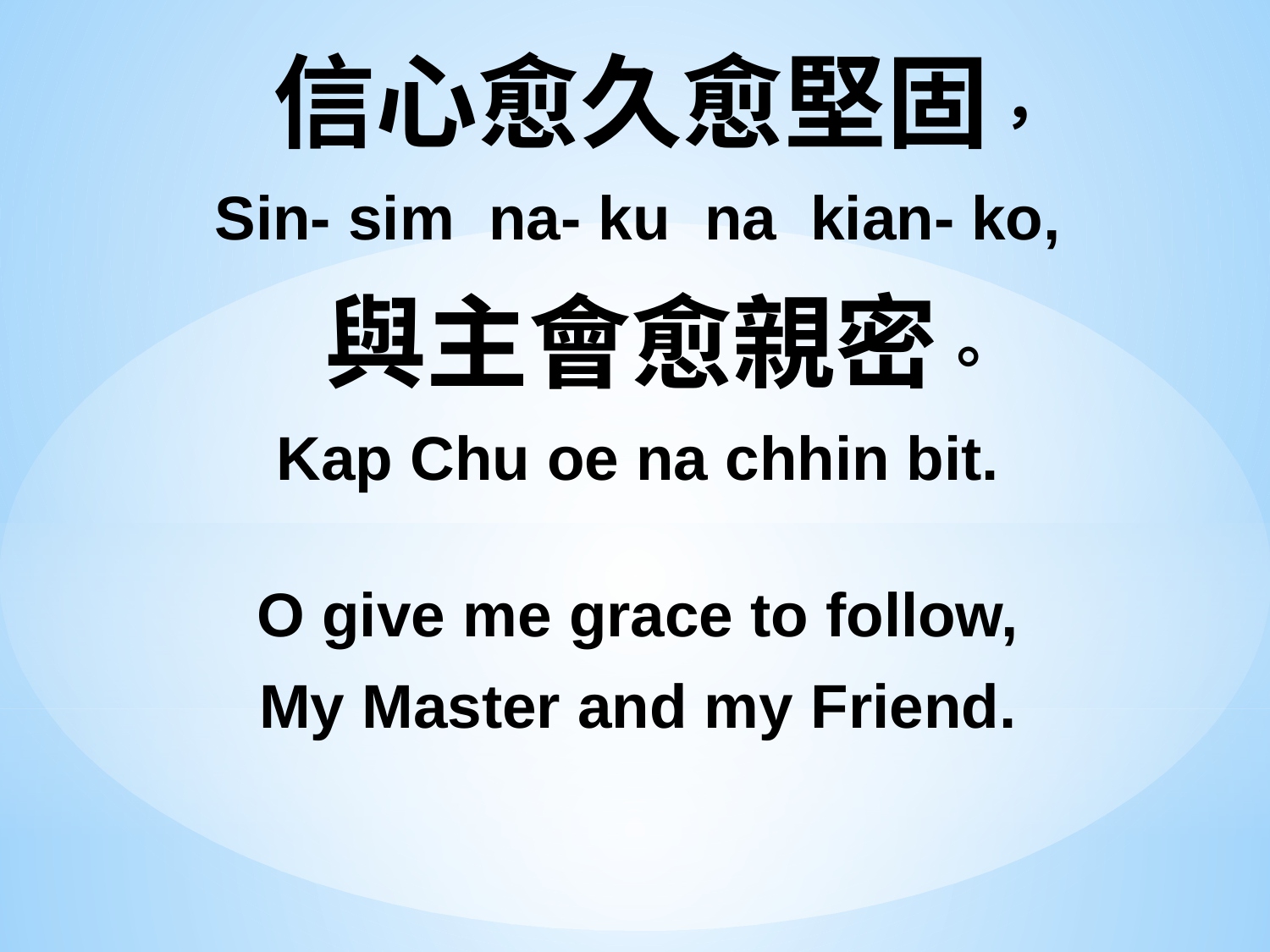

信心愈久愈堅固，
Sin- sim  na- ku  na  kian- ko,
 與主會愈親密。
Kap Chu oe na chhin bit.

O give me grace to follow,
My Master and my Friend.